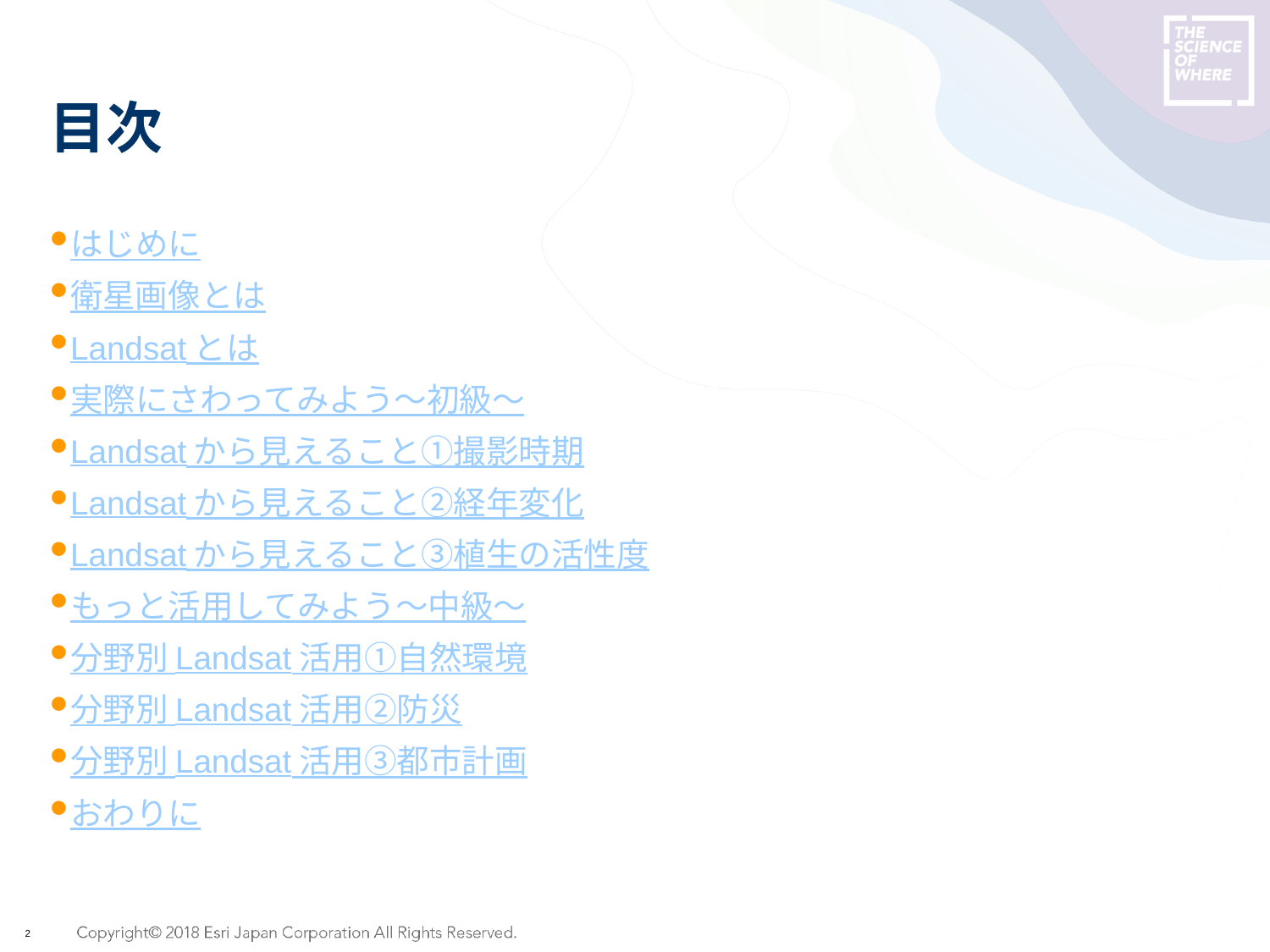

# 目次
はじめに
衛星画像とは
Landsat とは
実際にさわってみよう～初級～
Landsat から見えること①撮影時期
Landsat から見えること②経年変化
Landsat から見えること③植生の活性度
もっと活用してみよう～中級～
分野別 Landsat 活用①自然環境
分野別 Landsat 活用②防災
分野別 Landsat 活用③都市計画
おわりに
2